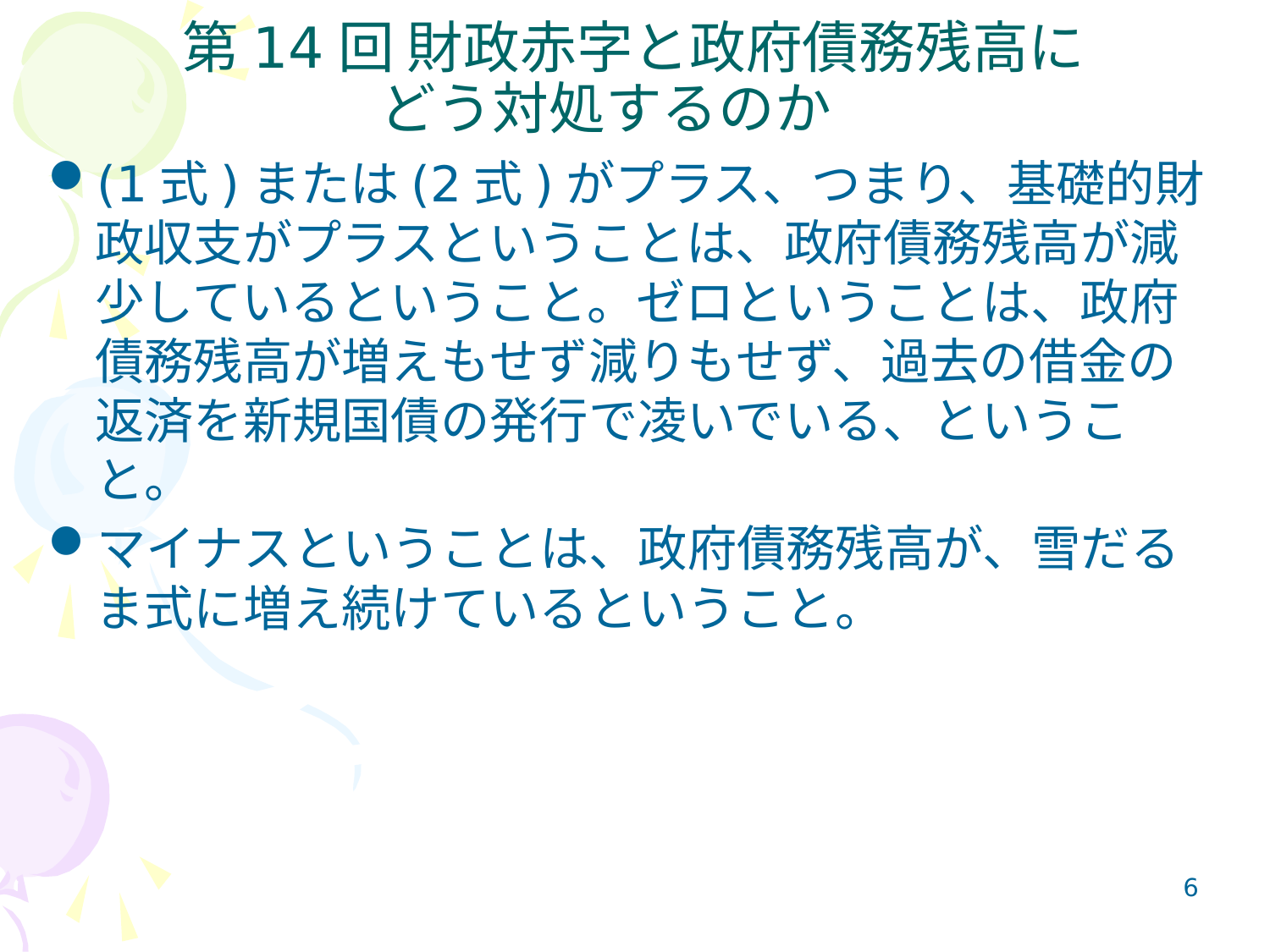

# 第14回 財政赤字と政府債務残高に どう対処するのか
(1式)または(2式)がプラス、つまり、基礎的財政収支がプラスということは、政府債務残高が減少しているということ。ゼロということは、政府債務残高が増えもせず減りもせず、過去の借金の返済を新規国債の発行で凌いでいる、ということ。
マイナスということは、政府債務残高が、雪だるま式に増え続けているということ。
6